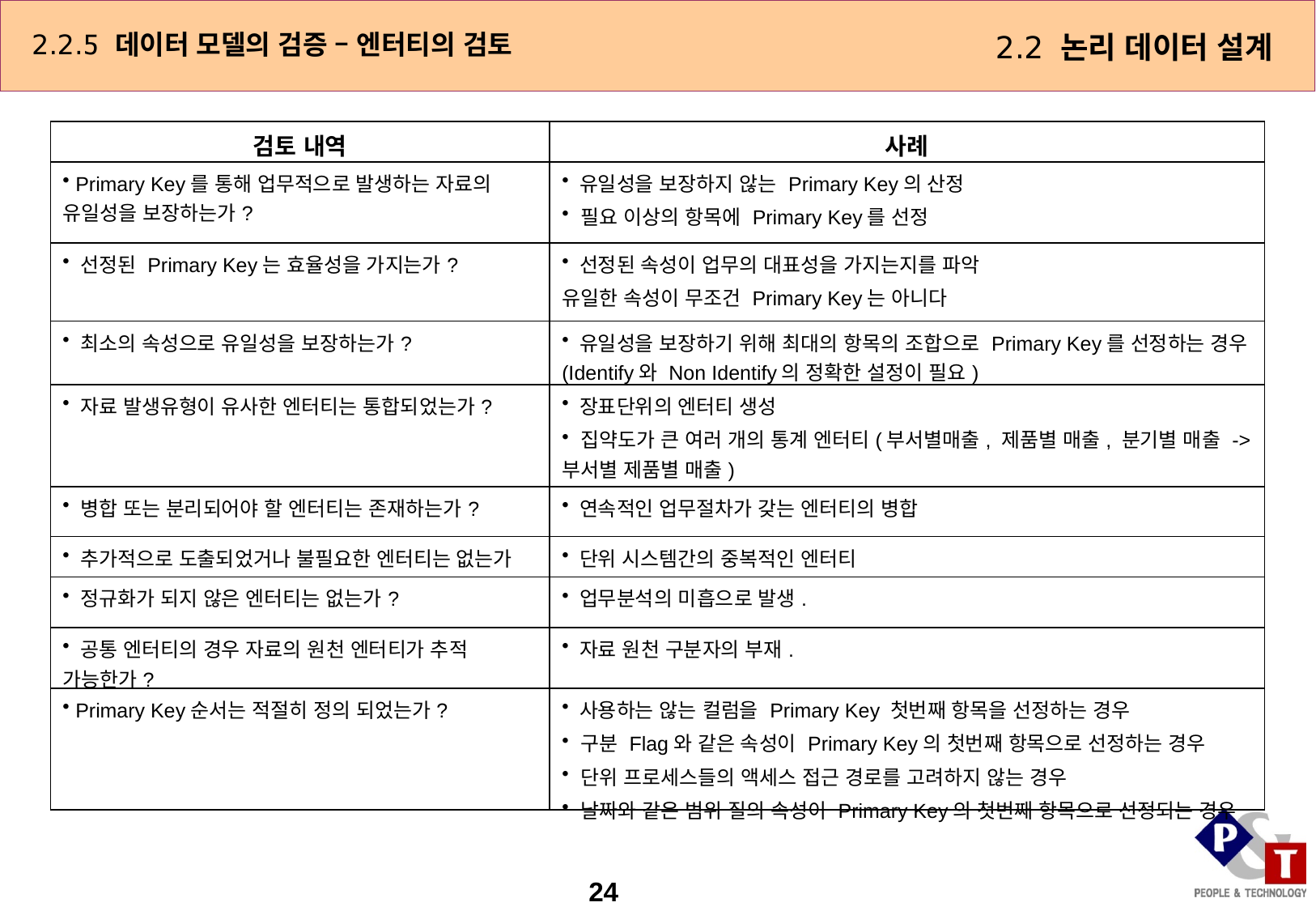

2.2.5 데이터 모델의 검증 – 엔터티의 검토
2.2 논리 데이터 설계
| 검토 내역 | 사례 |
| --- | --- |
| Primary Key를 통해 업무적으로 발생하는 자료의 유일성을 보장하는가? | 유일성을 보장하지 않는 Primary Key의 산정 필요 이상의 항목에 Primary Key를 선정 |
| 선정된 Primary Key는 효율성을 가지는가? | 선정된 속성이 업무의 대표성을 가지는지를 파악 유일한 속성이 무조건 Primary Key는 아니다 |
| 최소의 속성으로 유일성을 보장하는가? | 유일성을 보장하기 위해 최대의 항목의 조합으로 Primary Key를 선정하는 경우(Identify와 Non Identify의 정확한 설정이 필요) |
| 자료 발생유형이 유사한 엔터티는 통합되었는가? | 장표단위의 엔터티 생성 집약도가 큰 여러 개의 통계 엔터티(부서별매출, 제품별 매출, 분기별 매출 -> 부서별 제품별 매출) |
| 병합 또는 분리되어야 할 엔터티는 존재하는가? | 연속적인 업무절차가 갖는 엔터티의 병합 |
| 추가적으로 도출되었거나 불필요한 엔터티는 없는가 | 단위 시스템간의 중복적인 엔터티 |
| 정규화가 되지 않은 엔터티는 없는가? | 업무분석의 미흡으로 발생. |
| 공통 엔터티의 경우 자료의 원천 엔터티가 추적 가능한가? | 자료 원천 구분자의 부재. |
| Primary Key순서는 적절히 정의 되었는가? | 사용하는 않는 컬럼을 Primary Key 첫번째 항목을 선정하는 경우 구분 Flag와 같은 속성이 Primary Key의 첫번째 항목으로 선정하는 경우 단위 프로세스들의 액세스 접근 경로를 고려하지 않는 경우 날짜와 같은 범위 질의 속성이 Primary Key의 첫번째 항목으로 선정되는 경우 |